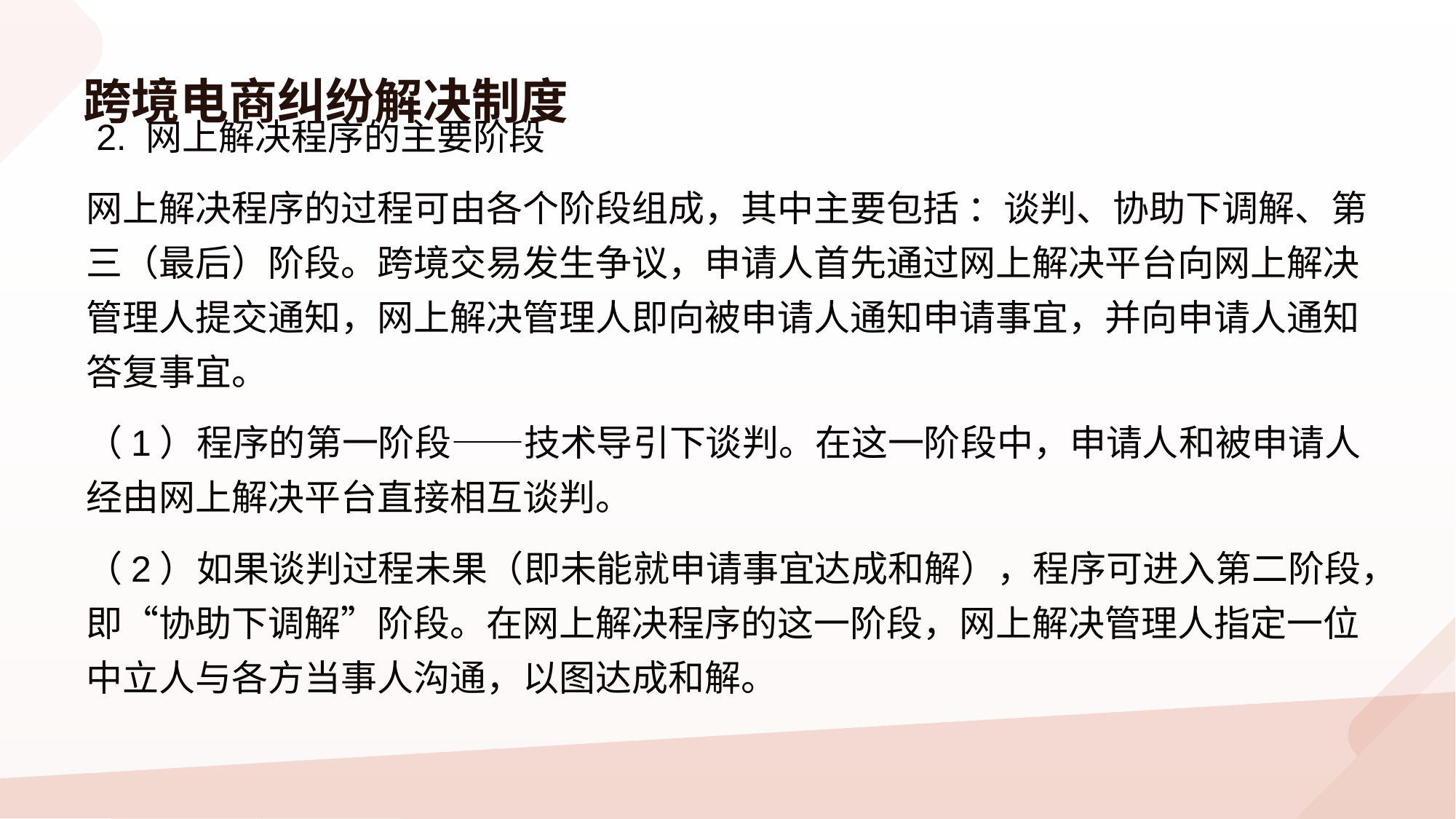

# 跨境电商纠纷解决制度
 2. 网上解决程序的主要阶段
网上解决程序的过程可由各个阶段组成，其中主要包括 ：谈判、协助下调解、第三（最后）阶段。跨境交易发生争议，申请人首先通过网上解决平台向网上解决管理人提交通知，网上解决管理人即向被申请人通知申请事宜，并向申请人通知答复事宜。
（1）程序的第一阶段——技术导引下谈判。在这一阶段中，申请人和被申请人经由网上解决平台直接相互谈判。
（2）如果谈判过程未果（即未能就申请事宜达成和解），程序可进入第二阶段，即“协助下调解”阶段。在网上解决程序的这一阶段，网上解决管理人指定一位中立人与各方当事人沟通，以图达成和解。